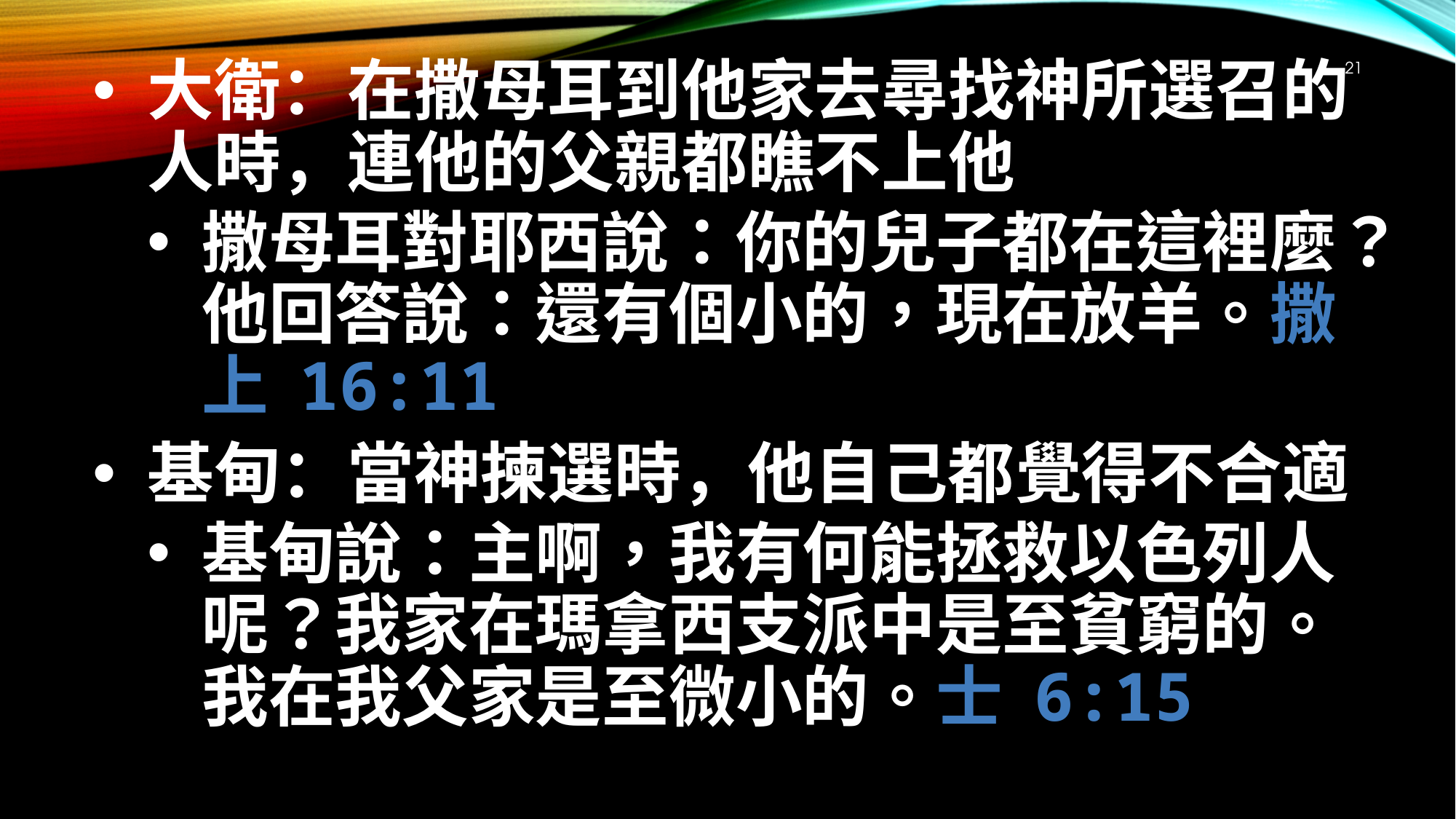

21
大衛：在撒母耳到他家去尋找神所選召的人時，連他的父親都瞧不上他
撒母耳對耶西說：你的兒子都在這裡麼？他回答說：還有個小的，現在放羊。撒上 16:11
基甸：當神揀選時，他自己都覺得不合適
基甸說：主啊，我有何能拯救以色列人呢？我家在瑪拿西支派中是至貧窮的。我在我父家是至微小的。士 6:15